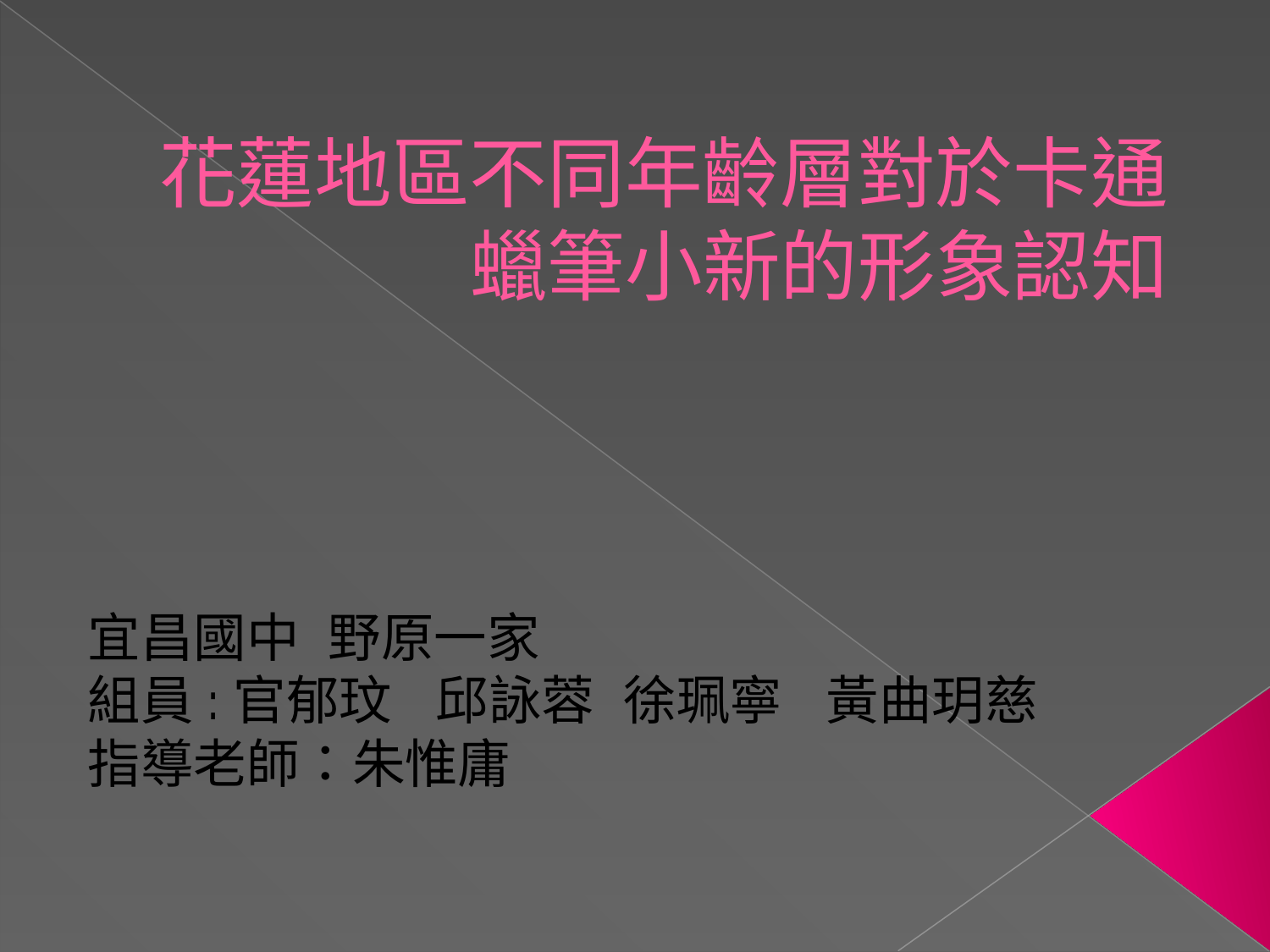

# 花蓮地區不同年齡層對於卡通蠟筆小新的形象認知
宜昌國中  野原一家
組員:官郁玟   邱詠蓉  徐珮寧   黃曲玥慈
指導老師：朱惟庸